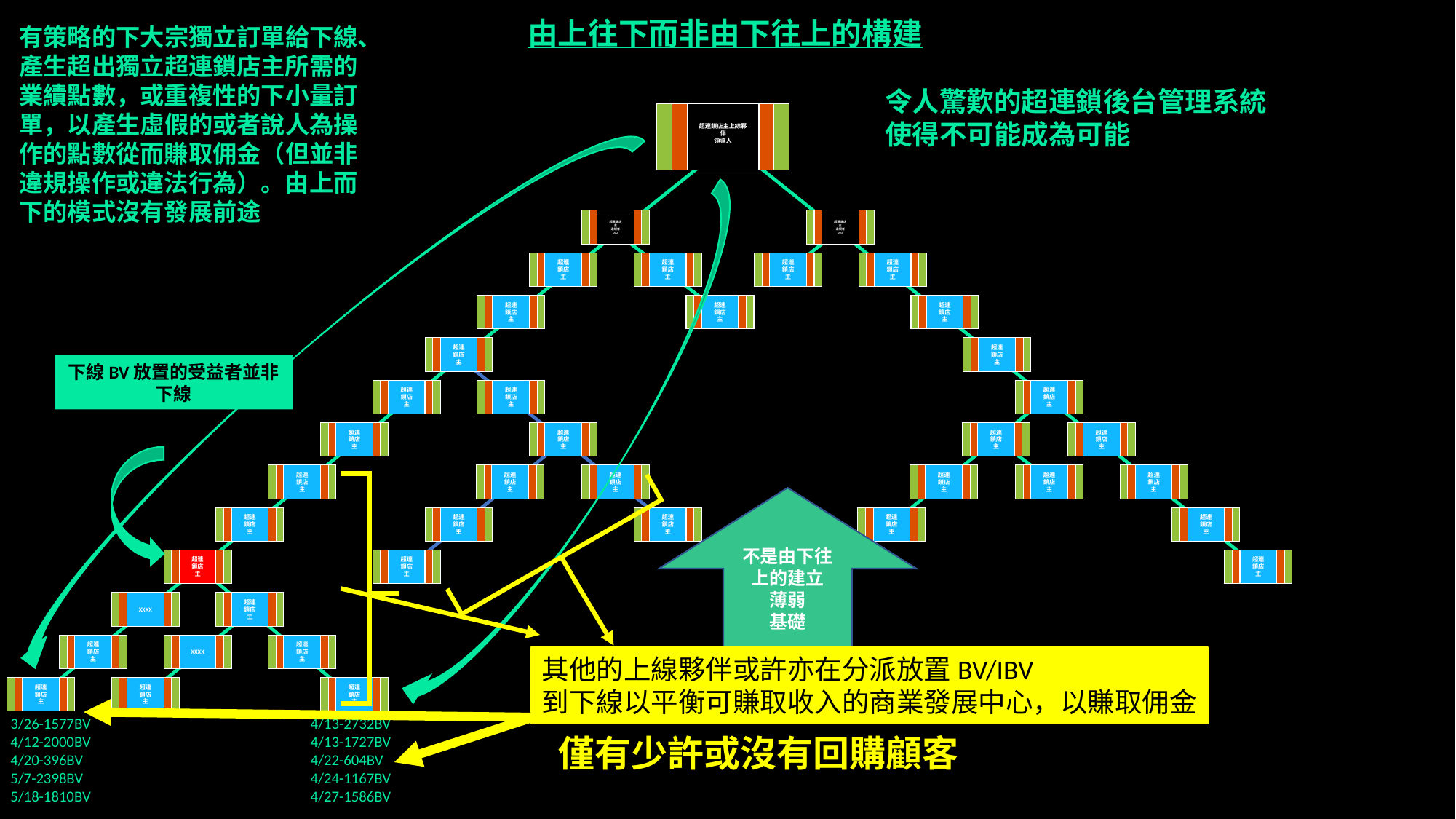

由上往下而非由下往上的構建
有策略的下大宗獨立訂單給下線、產生超出獨立超連鎖店主所需的業績點數，或重複性的下小量訂單，以產生虛假的或者說人為操作的點數從而賺取佣金（但並非違規操作或違法行為）。由上而下的模式沒有發展前途
令人驚歎的超連鎖後台管理系統
使得不可能成為可能

超連鎖店主上線夥伴
領導人

超連鎖店主
違規者
002

超連鎖店主
違規者
003

超連鎖店主

超連鎖店主

超連鎖店主

超連鎖店主

超連鎖店主

超連鎖店主

超連鎖店主

超連鎖店主

超連鎖店主

下線BV放置的受益者並非下線

超連鎖店主

超連鎖店主

超連鎖店主

超連鎖店主

超連鎖店主

超連鎖店主

超連鎖店主

超連鎖店主

超連鎖店主

超連鎖店主

超連鎖店主

超連鎖店主

超連鎖店主

不是由下往上的建立
薄弱
基礎

超連鎖店主

超連鎖店主

超連鎖店主

超連鎖店主

超連鎖店主

超連鎖店主

超連鎖店主

超連鎖店主

XXXX

超連鎖店主

超連鎖店主

XXXX

超連鎖店主

其他的上線夥伴或許亦在分派放置BV/IBV
到下線以平衡可賺取收入的商業發展中心，以賺取佣金

超連鎖店主

超連鎖店主

超連鎖店主

3/26-1577BV
4/12-2000BV
4/20-396BV
5/7-2398BV
5/18-1810BV

4/13-2732BV
4/13-1727BV
4/22-604BV
4/24-1167BV
4/27-1586BV

僅有少許或沒有回購顧客